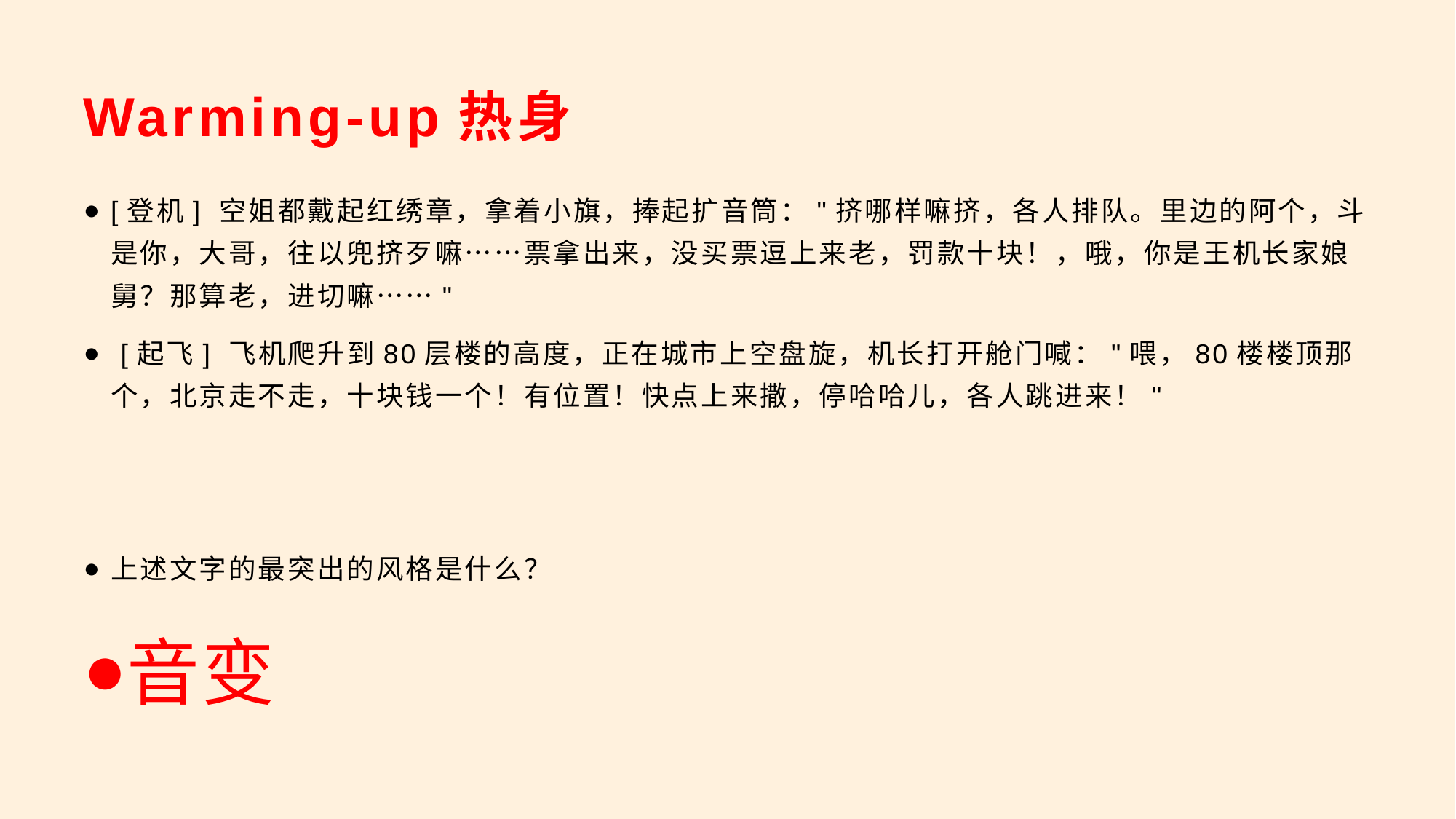

# Warming-up热身
[登机] 空姐都戴起红绣章，拿着小旗，捧起扩音筒："挤哪样嘛挤，各人排队。里边的阿个，斗是你，大哥，往以兜挤歹嘛……票拿出来，没买票逗上来老，罚款十块！，哦，你是王机长家娘舅？那算老，进切嘛……"
 [起飞] 飞机爬升到80层楼的高度，正在城市上空盘旋，机长打开舱门喊："喂，80楼楼顶那个，北京走不走，十块钱一个！有位置！快点上来撒，停哈哈儿，各人跳进来！"

上述文字的最突出的风格是什么？
音变